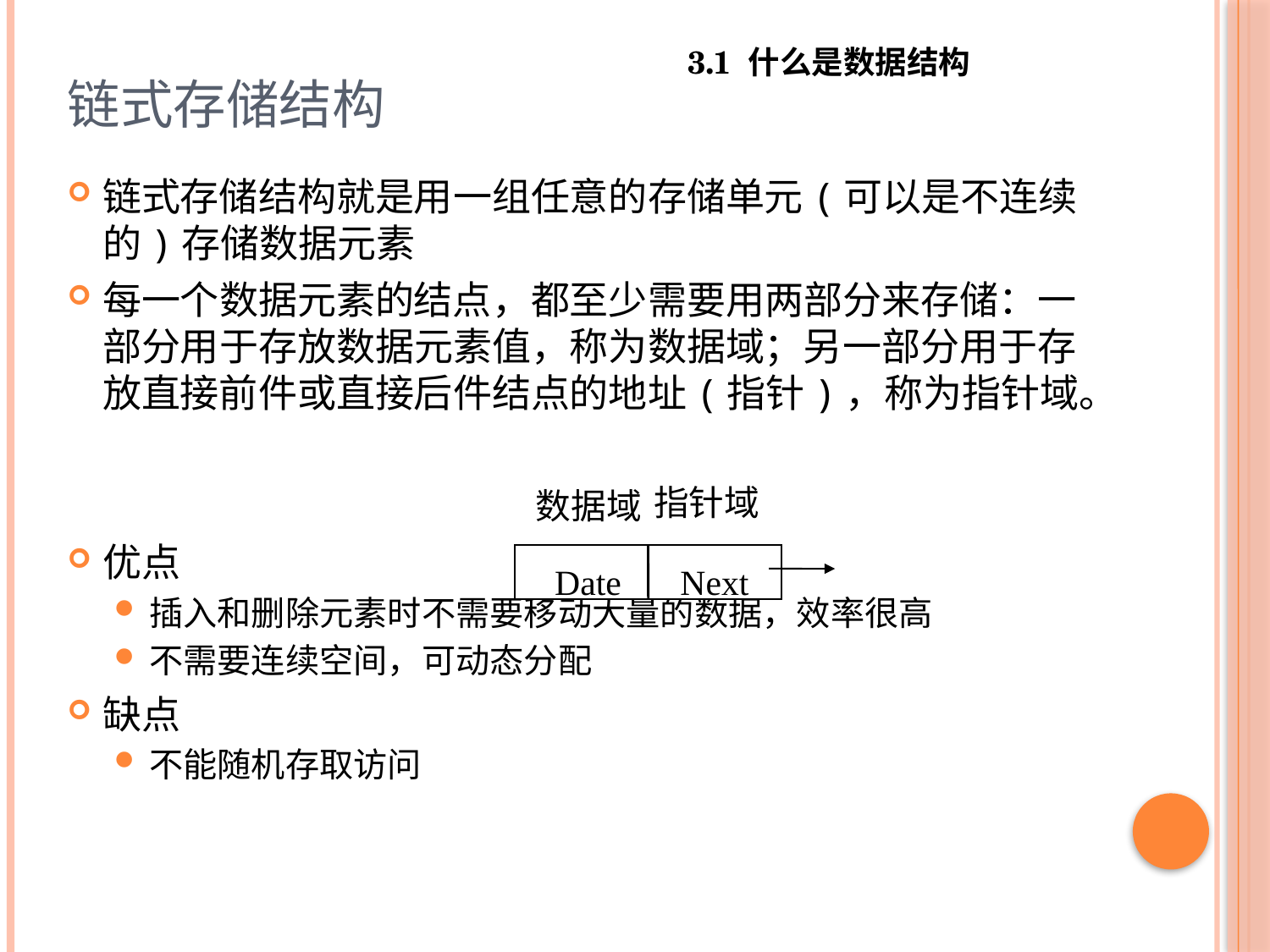

# 链式存储结构
3.1 什么是数据结构
链式存储结构就是用一组任意的存储单元(可以是不连续的)存储数据元素
每一个数据元素的结点，都至少需要用两部分来存储：一部分用于存放数据元素值，称为数据域；另一部分用于存放直接前件或直接后件结点的地址(指针)，称为指针域。

优点
插入和删除元素时不需要移动大量的数据，效率很高
不需要连续空间，可动态分配
缺点
不能随机存取访问
指针域
数据域
Next
Date